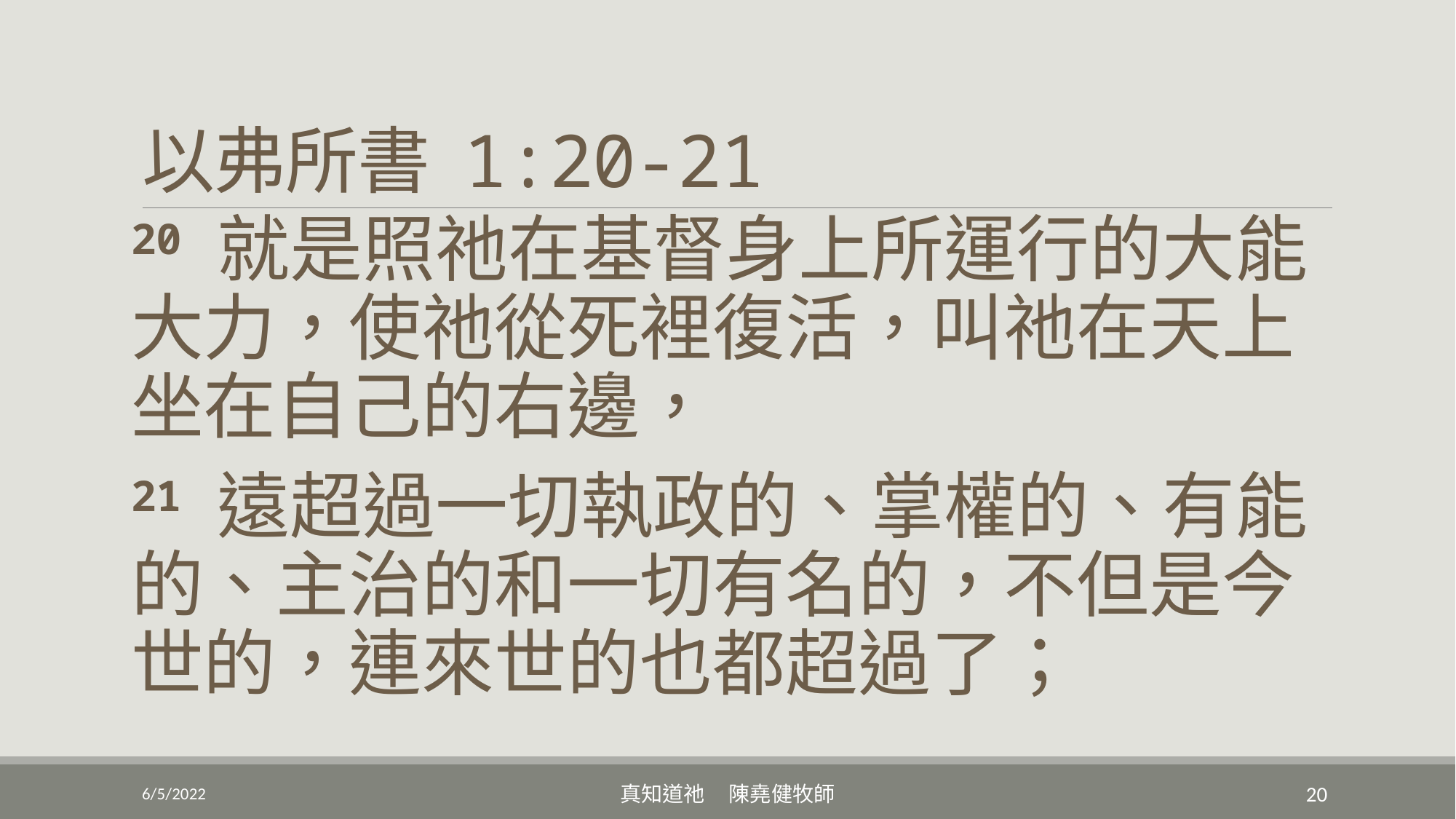

# 以弗所書 1:20-21
20 就是照祂在基督身上所運行的大能大力，使祂從死裡復活，叫祂在天上坐在自己的右邊，
21 遠超過一切執政的、掌權的、有能的、主治的和一切有名的，不但是今世的，連來世的也都超過了；
6/5/2022
真知道祂     陳堯健牧師
20